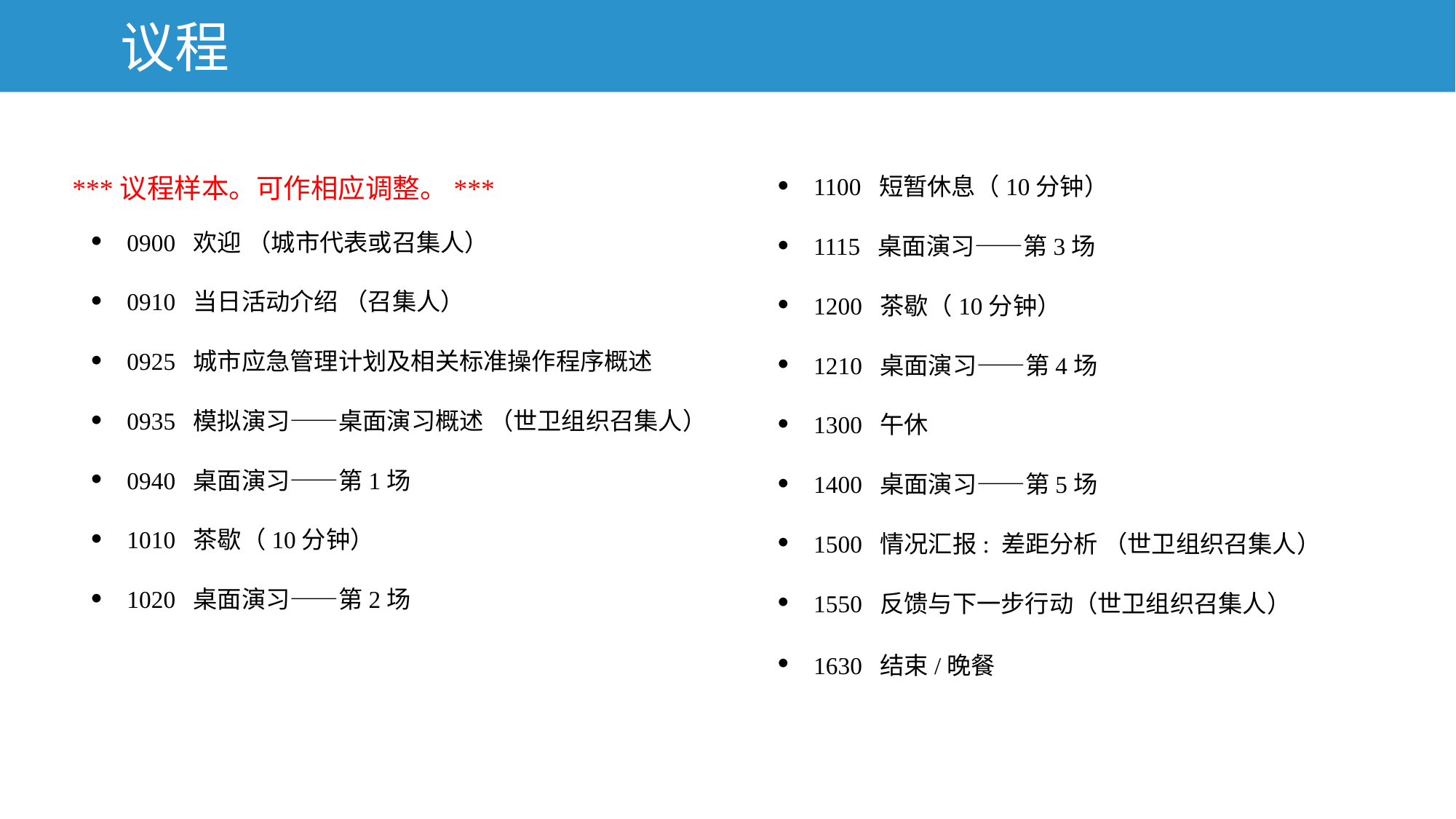

议程
***议程样本。可作相应调整。***

0900  欢迎 （城市代表或召集人）
0910  当日活动介绍 （召集人）
0925  城市应急管理计划及相关标准操作程序概述
0935  模拟演习——桌面演习概述 （世卫组织召集人）
0940  桌面演习——第1场
1010  茶歇（10分钟）
1020  桌面演习——第2场

1100  短暂休息（10分钟）
1115  桌面演习——第3场
1200  茶歇（10分钟）
1210  桌面演习——第4场
1300  午休
1400  桌面演习——第5场
1500  情况汇报: 差距分析 （世卫组织召集人）
1550  反馈与下一步行动（世卫组织召集人）
1630  结束/晚餐